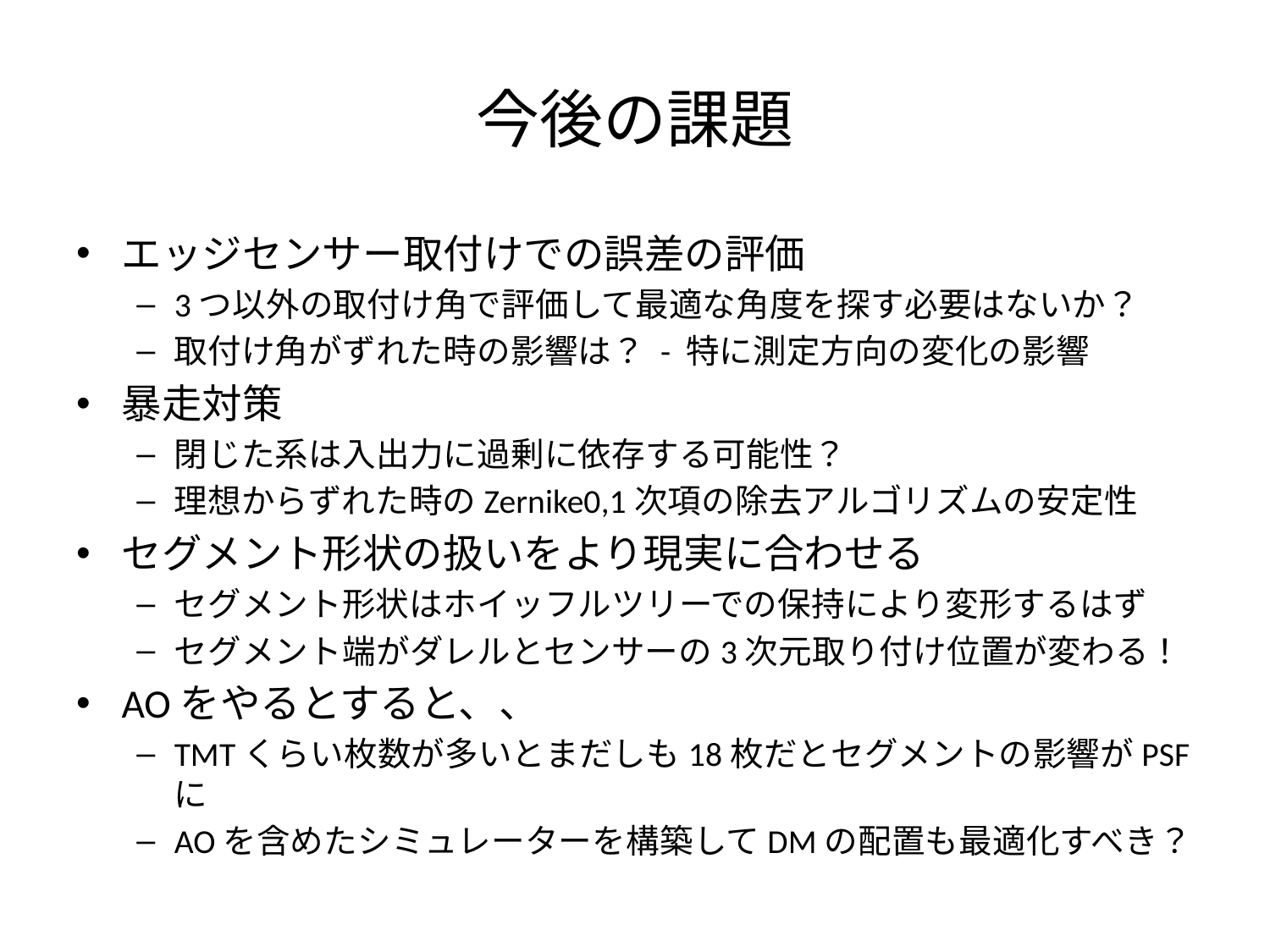

# 今後の課題
エッジセンサー取付けでの誤差の評価
3つ以外の取付け角で評価して最適な角度を探す必要はないか？
取付け角がずれた時の影響は？ - 特に測定方向の変化の影響
暴走対策
閉じた系は入出力に過剰に依存する可能性？
理想からずれた時のZernike0,1次項の除去アルゴリズムの安定性
セグメント形状の扱いをより現実に合わせる
セグメント形状はホイッフルツリーでの保持により変形するはず
セグメント端がダレルとセンサーの3次元取り付け位置が変わる！
AOをやるとすると、、
TMTくらい枚数が多いとまだしも18枚だとセグメントの影響がPSFに
AOを含めたシミュレーターを構築してDMの配置も最適化すべき？